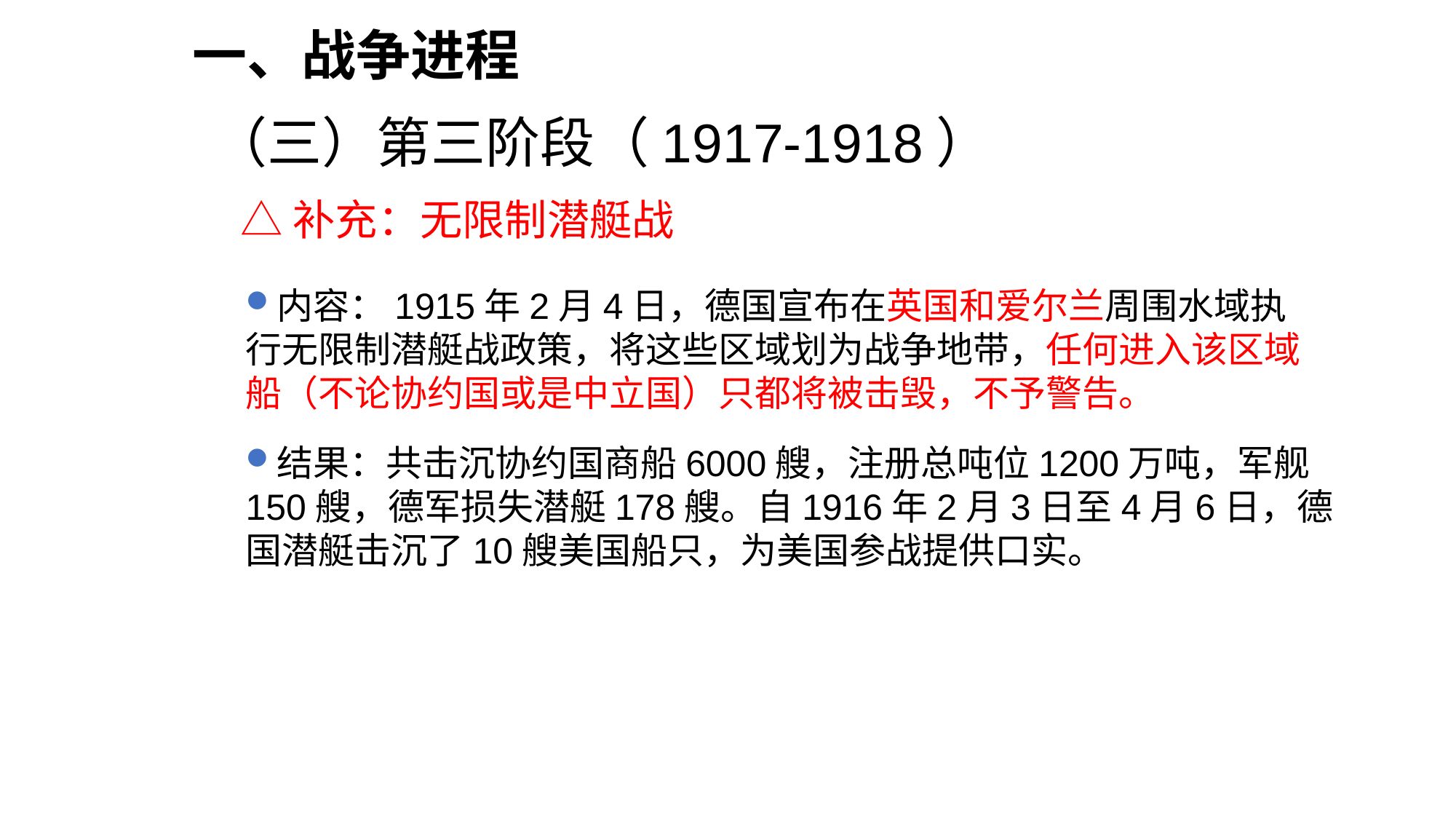

一、战争进程
（三）第三阶段（1917-1918）
△补充：无限制潜艇战
内容：1915年2月4日，德国宣布在英国和爱尔兰周围水域执行无限制潜艇战政策，将这些区域划为战争地带，任何进入该区域船（不论协约国或是中立国）只都将被击毁，不予警告。
结果：共击沉协约国商船6000艘，注册总吨位1200万吨，军舰150艘，德军损失潜艇178艘。自1916年2月3日至4月6日，德国潜艇击沉了10艘美国船只，为美国参战提供口实。